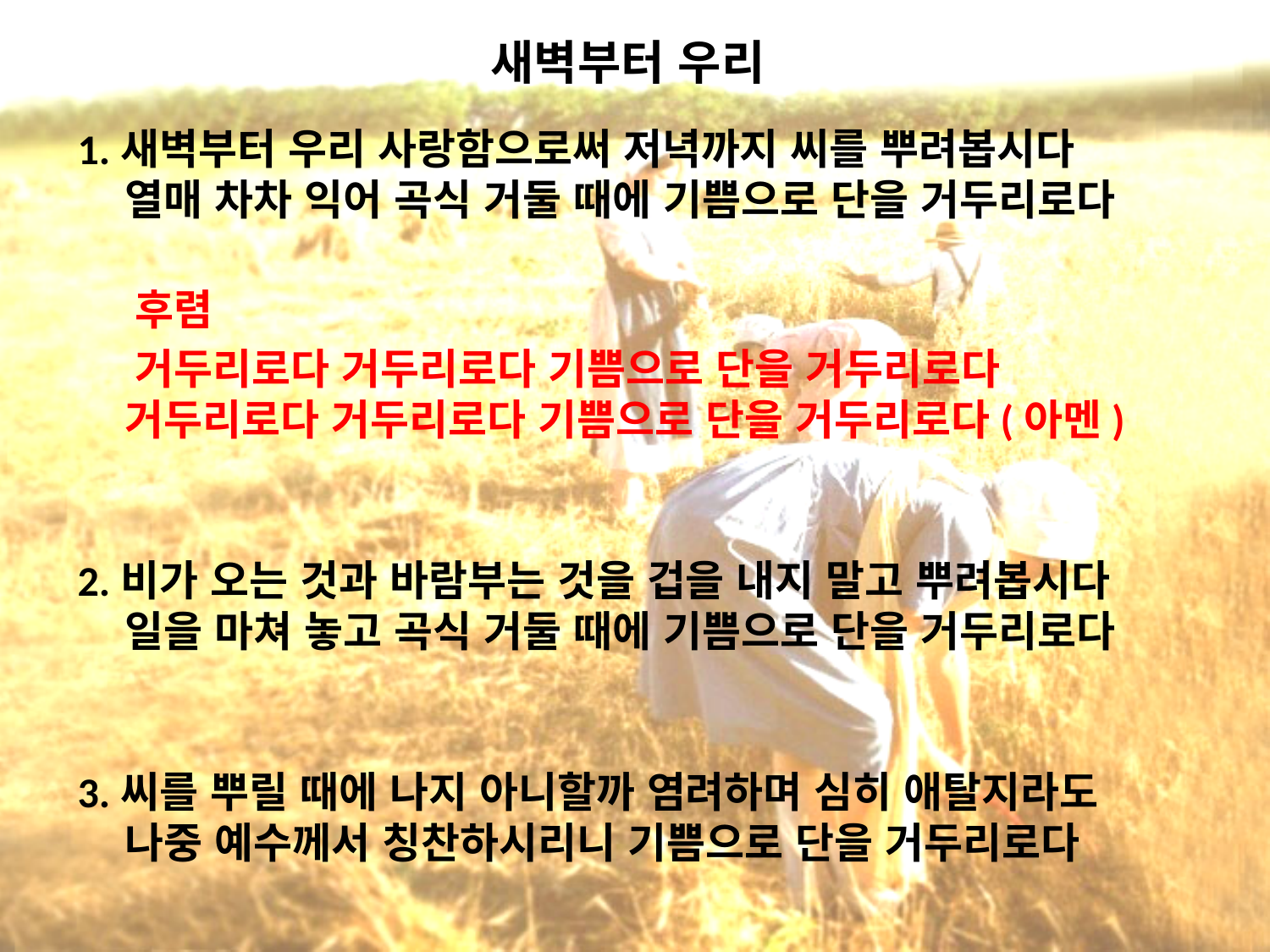

# 새벽부터 우리
1.새벽부터 우리 사랑함으로써 저녁까지 씨를 뿌려봅시다
    열매 차차 익어 곡식 거둘 때에 기쁨으로 단을 거두리로다
    후렴
    거두리로다 거두리로다 기쁨으로 단을 거두리로다
    거두리로다 거두리로다 기쁨으로 단을 거두리로다(아멘)
2.비가 오는 것과 바람부는 것을 겁을 내지 말고 뿌려봅시다
    일을 마쳐 놓고 곡식 거둘 때에 기쁨으로 단을 거두리로다
3.씨를 뿌릴 때에 나지 아니할까 염려하며 심히 애탈지라도
    나중 예수께서 칭찬하시리니 기쁨으로 단을 거두리로다